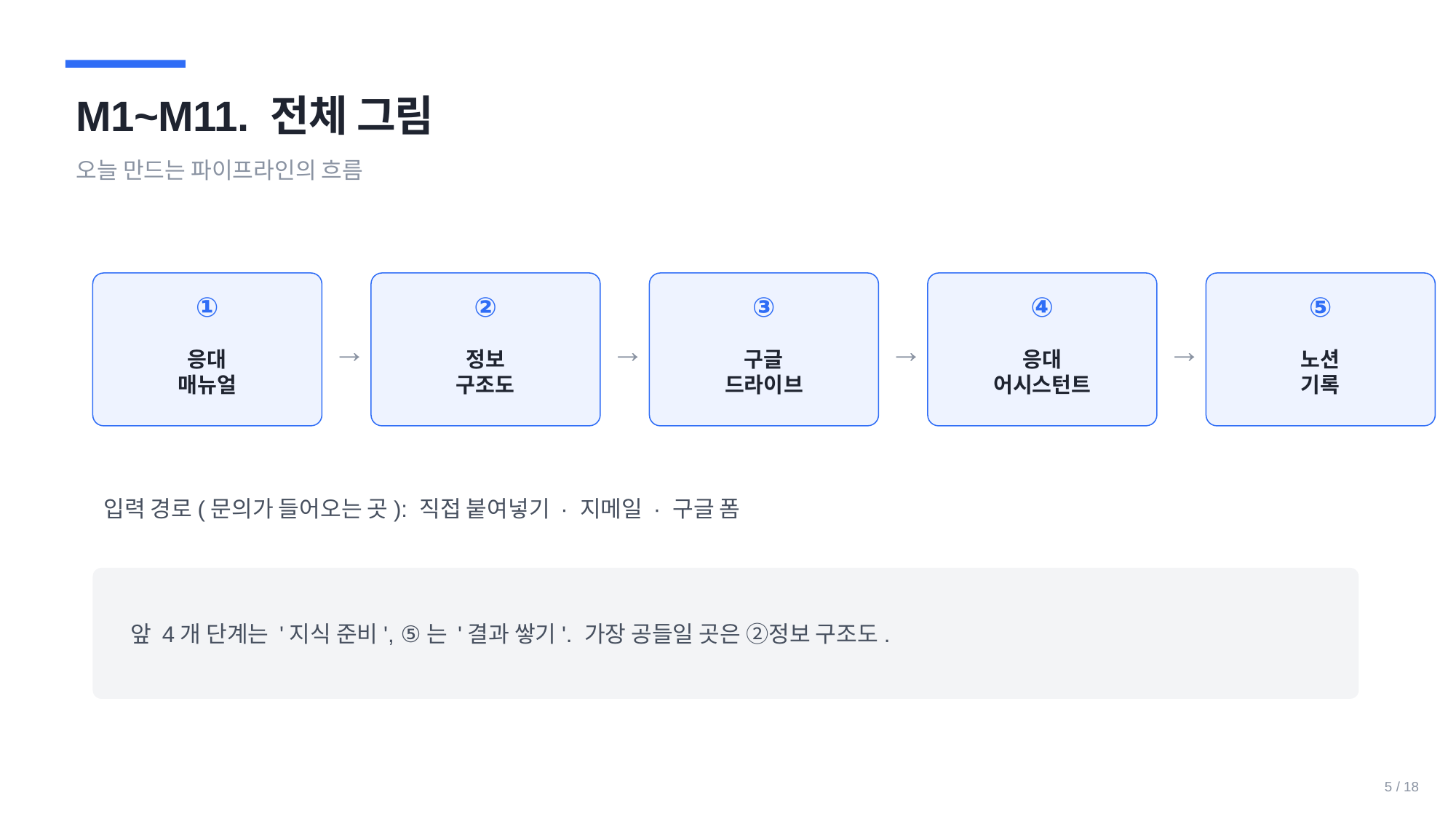

M1~M11. 전체 그림
오늘 만드는 파이프라인의 흐름

→

→

→

→

①
②
③
④
⑤
응대
매뉴얼
정보
구조도
구글
드라이브
응대
어시스턴트
노션
기록
입력 경로(문의가 들어오는 곳): 직접 붙여넣기 · 지메일 · 구글 폼

앞 4개 단계는 '지식 준비', ⑤는 '결과 쌓기'. 가장 공들일 곳은 ②정보 구조도.
5 / 18